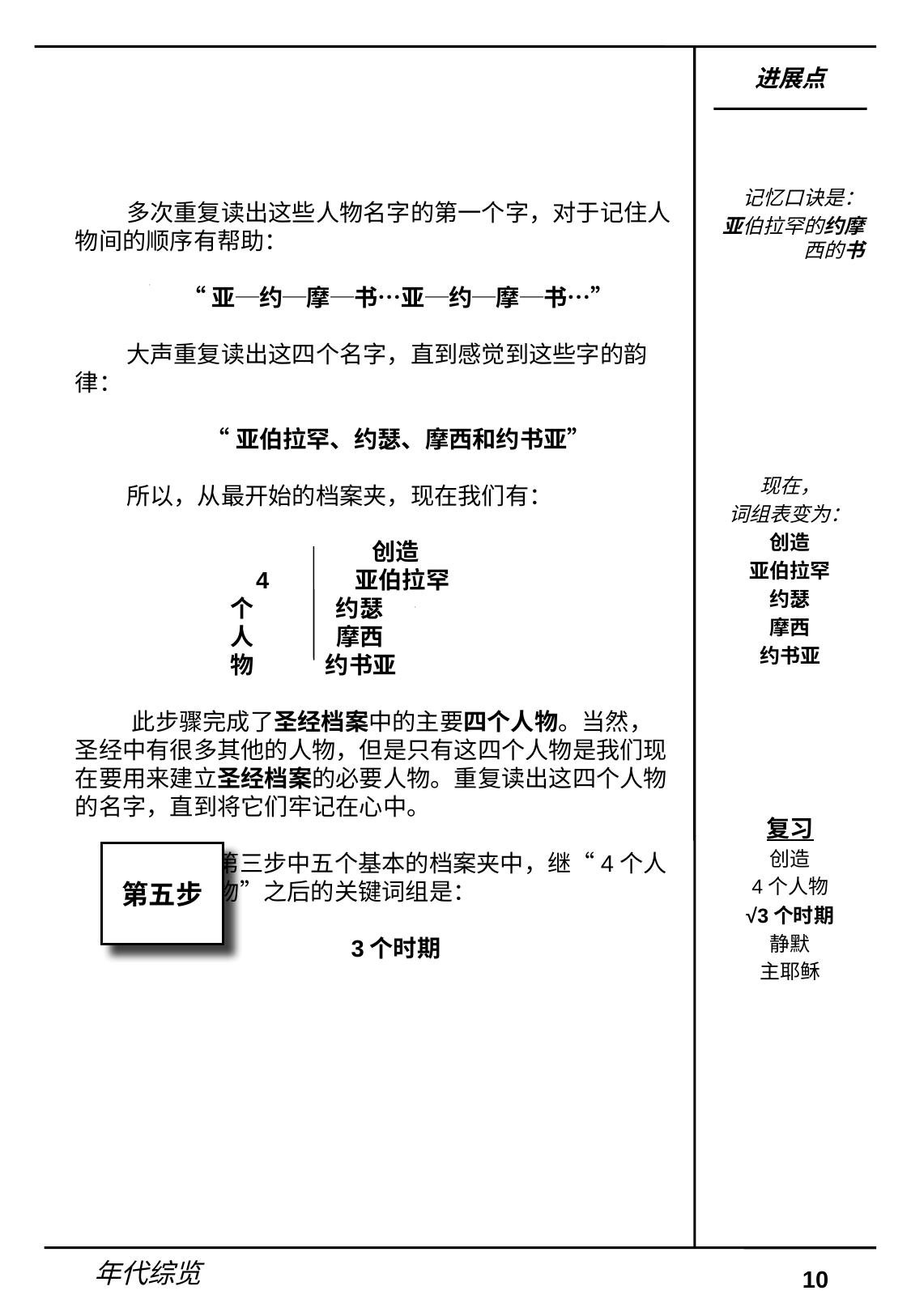

进展点

记忆口诀是：
亚伯拉罕的约摩西的书

现在，
词组表变为：
创造
亚伯拉罕
约瑟
摩西
约书亚

复习
创造
4个人物
√3个时期
静默
主耶稣

 多次重复读出这些人物名字的第一个字，对于记住人物间的顺序有帮助：

 “亚─约─摩─书…亚─约─摩─书…”

 大声重复读出这四个名字，直到感觉到这些字的韵律：

 “亚伯拉罕、约瑟、摩西和约书亚”

 所以，从最开始的档案夹，现在我们有：

创造
                     4            亚伯拉罕
                    个               约瑟
                    人               摩西
                    物             约书亚

  此步骤完成了圣经档案中的主要四个人物。当然，圣经中有很多其他的人物，但是只有这四个人物是我们现在要用来建立圣经档案的必要人物。重复读出这四个人物的名字，直到将它们牢记在心中。

                  第三步中五个基本的档案夹中，继“4个人
                  物”之后的关键词组是：

3个时期

第五步

年代综览
10